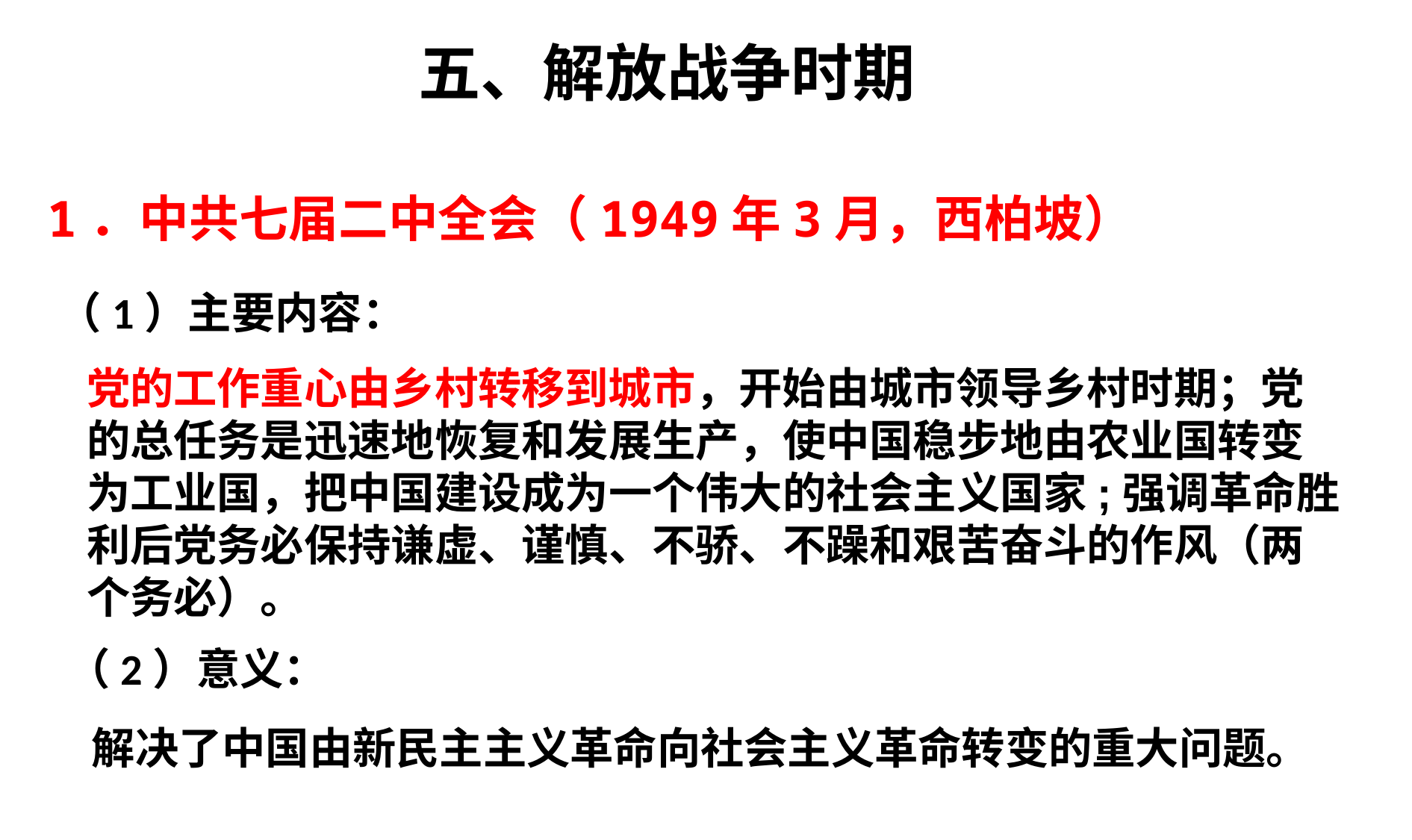

五、解放战争时期
1．中共七届二中全会（1949年3月，西柏坡）
（1）主要内容：
党的工作重心由乡村转移到城市，开始由城市领导乡村时期；党的总任务是迅速地恢复和发展生产，使中国稳步地由农业国转变为工业国，把中国建设成为一个伟大的社会主义国家;强调革命胜利后党务必保持谦虚、谨慎、不骄、不躁和艰苦奋斗的作风（两个务必）。
（2）意义：
解决了中国由新民主主义革命向社会主义革命转变的重大问题。